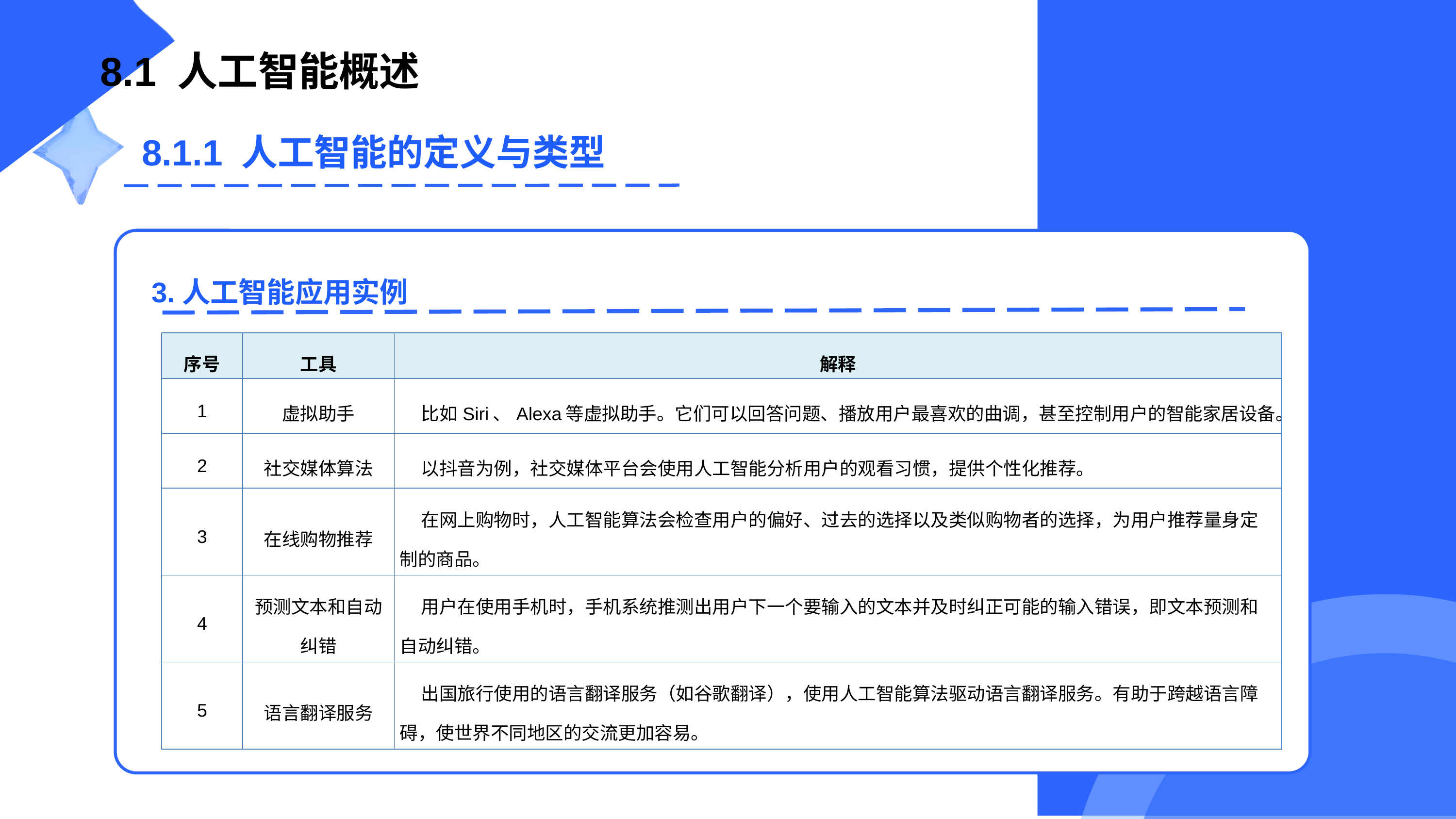

8.1 人工智能概述

8.1.1 人工智能的定义与类型

3.人工智能应用实例

| 序号 | 工具 | 解释 |
| --- | --- | --- |
| 1 | 虚拟助手 | 比如Siri、Alexa等虚拟助手。它们可以回答问题、播放用户最喜欢的曲调，甚至控制用户的智能家居设备。 |
| 2 | 社交媒体算法 | 以抖音为例，社交媒体平台会使用人工智能分析用户的观看习惯，提供个性化推荐。 |
| 3 | 在线购物推荐 | 在网上购物时，人工智能算法会检查用户的偏好、过去的选择以及类似购物者的选择，为用户推荐量身定制的商品。 |
| 4 | 预测文本和自动纠错 | 用户在使用手机时，手机系统推测出用户下一个要输入的文本并及时纠正可能的输入错误，即文本预测和自动纠错。 |
| 5 | 语言翻译服务 | 出国旅行使用的语言翻译服务（如谷歌翻译），使用人工智能算法驱动语言翻译服务。有助于跨越语言障碍，使世界不同地区的交流更加容易。 |